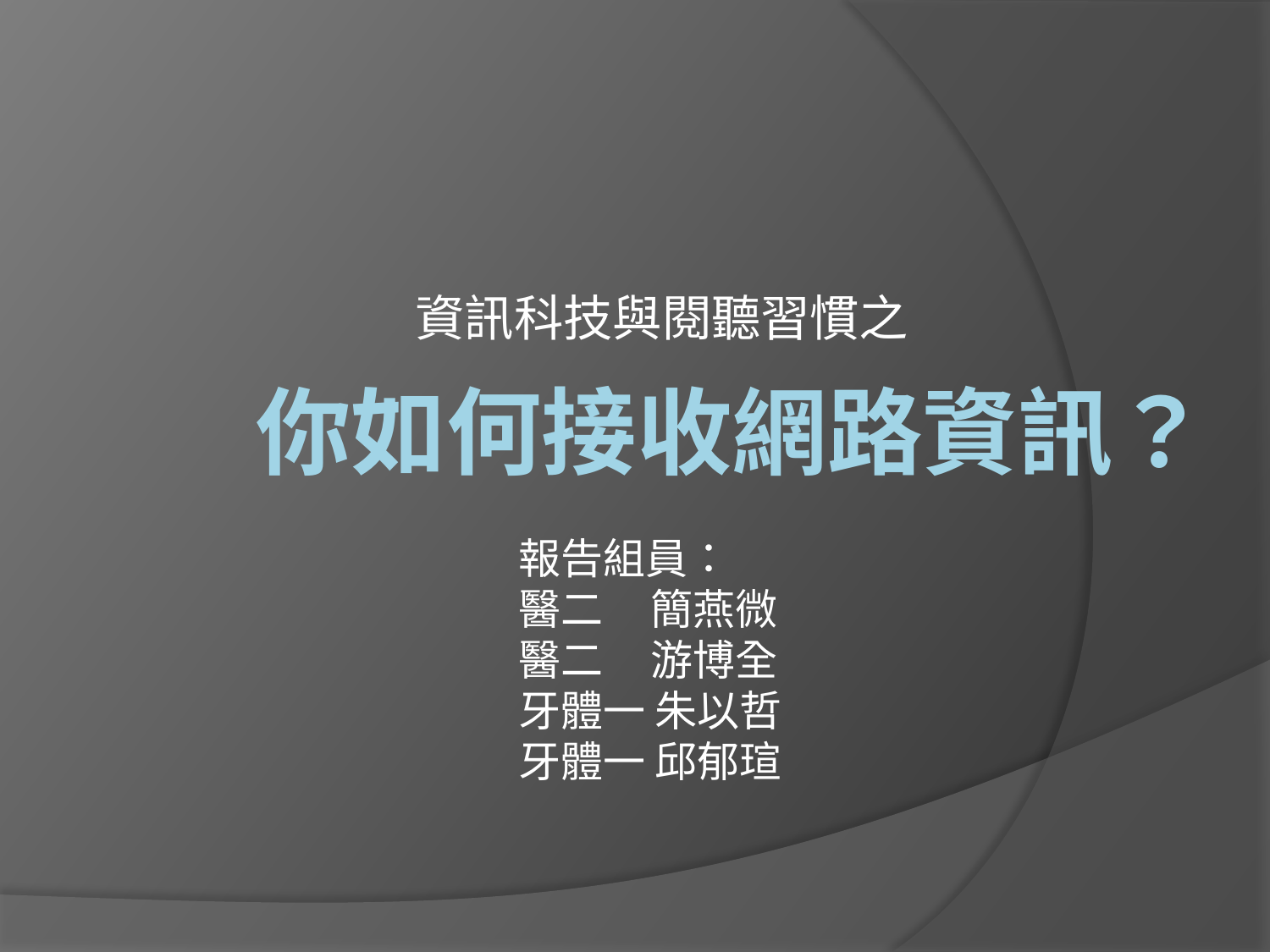

資訊科技與閱聽習慣之
# 你如何接收網路資訊？
報告組員：
醫二     簡燕微
醫二     游博全
牙體一 朱以哲
牙體一 邱郁瑄